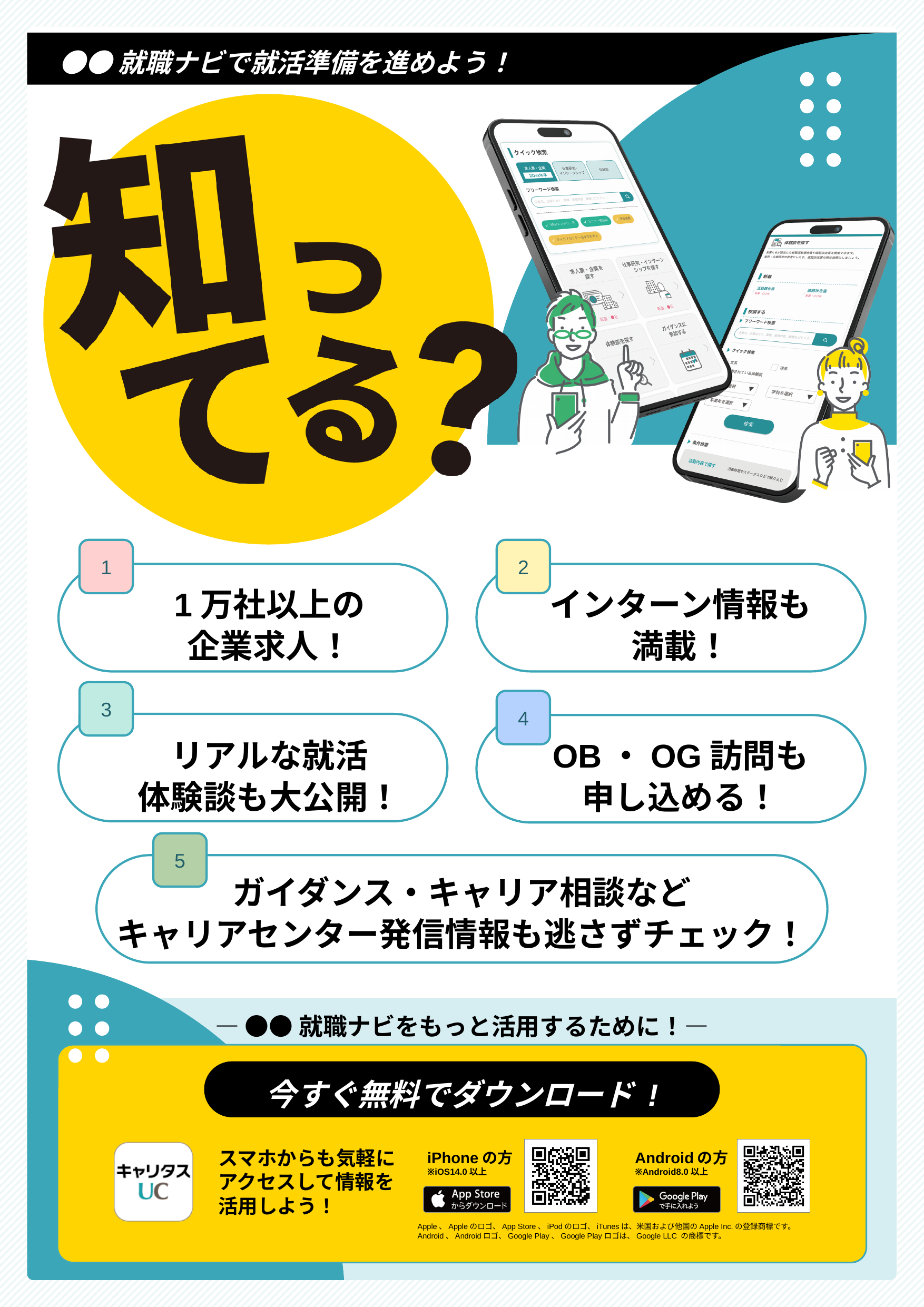

●●就職ナビで就活準備を進めよう！
1万社以上の
企業求人！
インターン情報も
満載！
リアルな就活
体験談も大公開！
OB・OG訪問も
申し込める！
ガイダンス・キャリア相談など
キャリアセンター発信情報も逃さずチェック！
― ●●就職ナビをもっと活用するために！―